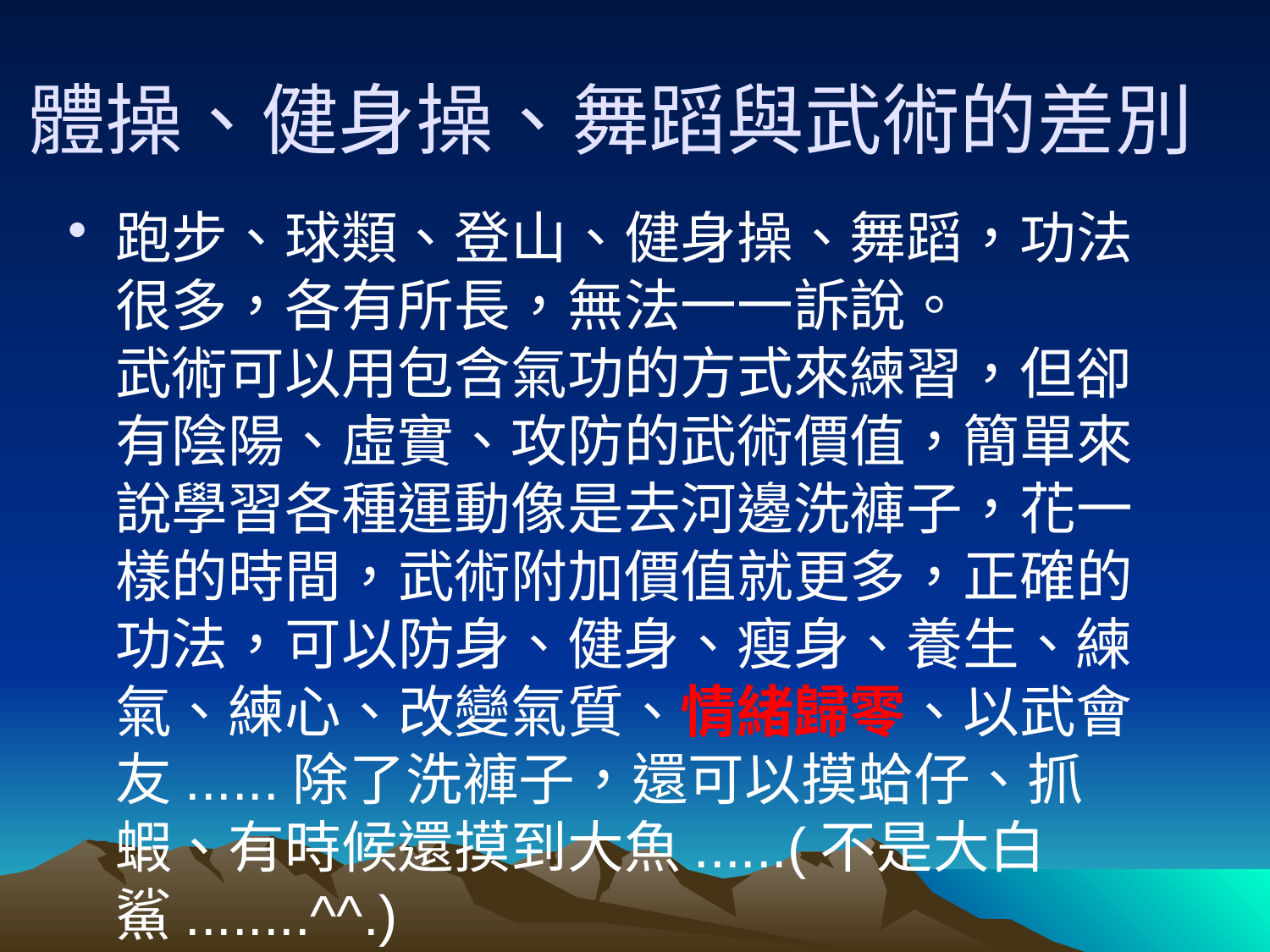

# 體操、健身操、舞蹈與武術的差別
跑步、球類、登山、健身操、舞蹈，功法很多，各有所長，無法一一訴說。
武術可以用包含氣功的方式來練習，但卻有陰陽、虛實、攻防的武術價值，簡單來說學習各種運動像是去河邊洗褲子，花一樣的時間，武術附加價值就更多，正確的功法，可以防身、健身、瘦身、養生、練氣、練心、改變氣質、情緒歸零、以武會友......除了洗褲子，還可以摸蛤仔、抓蝦、有時候還摸到大魚......(不是大白鯊........^^.)